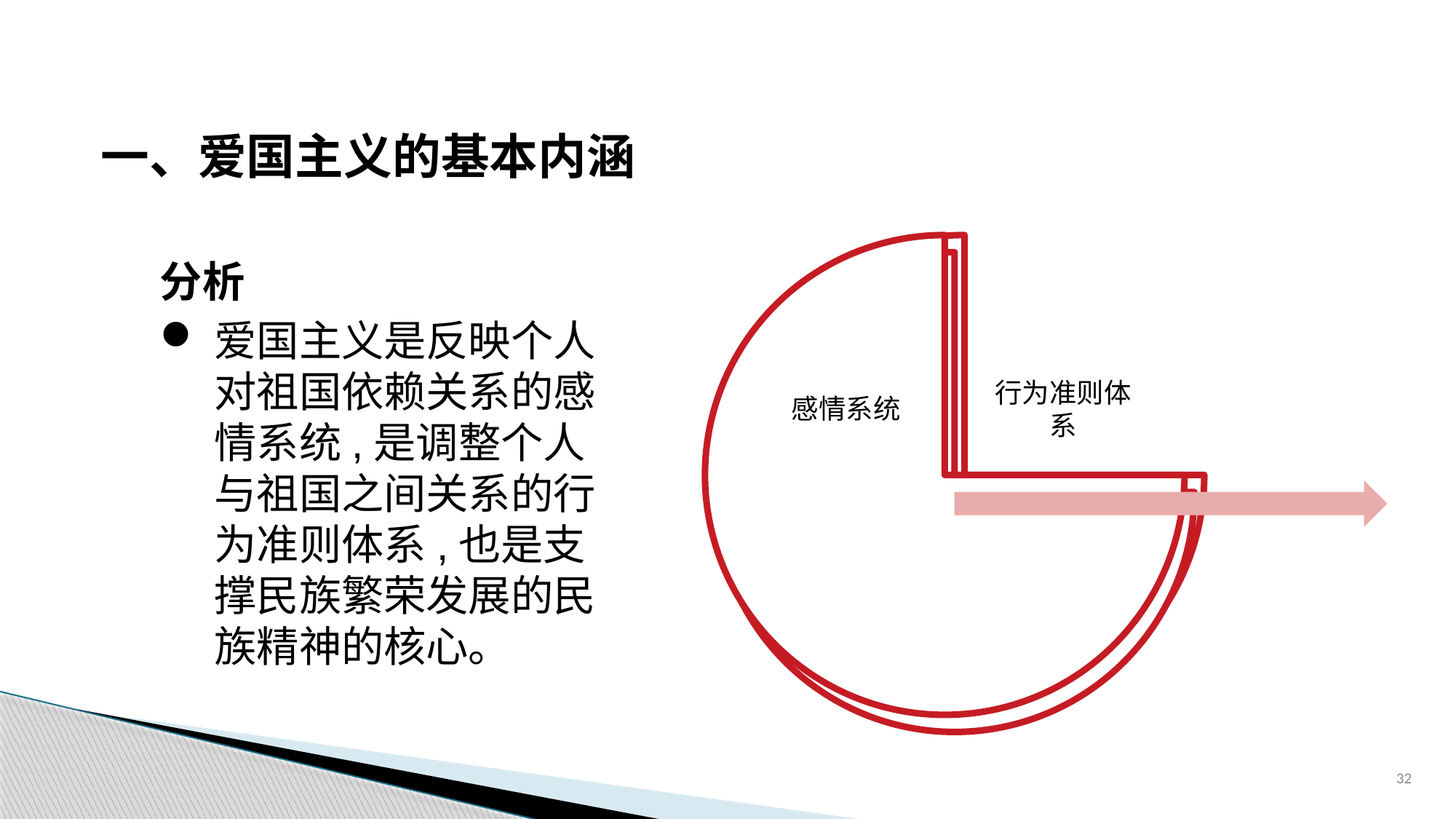

一、爱国主义的基本内涵
行为准则体系
民族精神的核心
感情系统
分析
爱国主义是反映个人对祖国依赖关系的感情系统,是调整个人与祖国之间关系的行为准则体系,也是支撑民族繁荣发展的民族精神的核心。
32